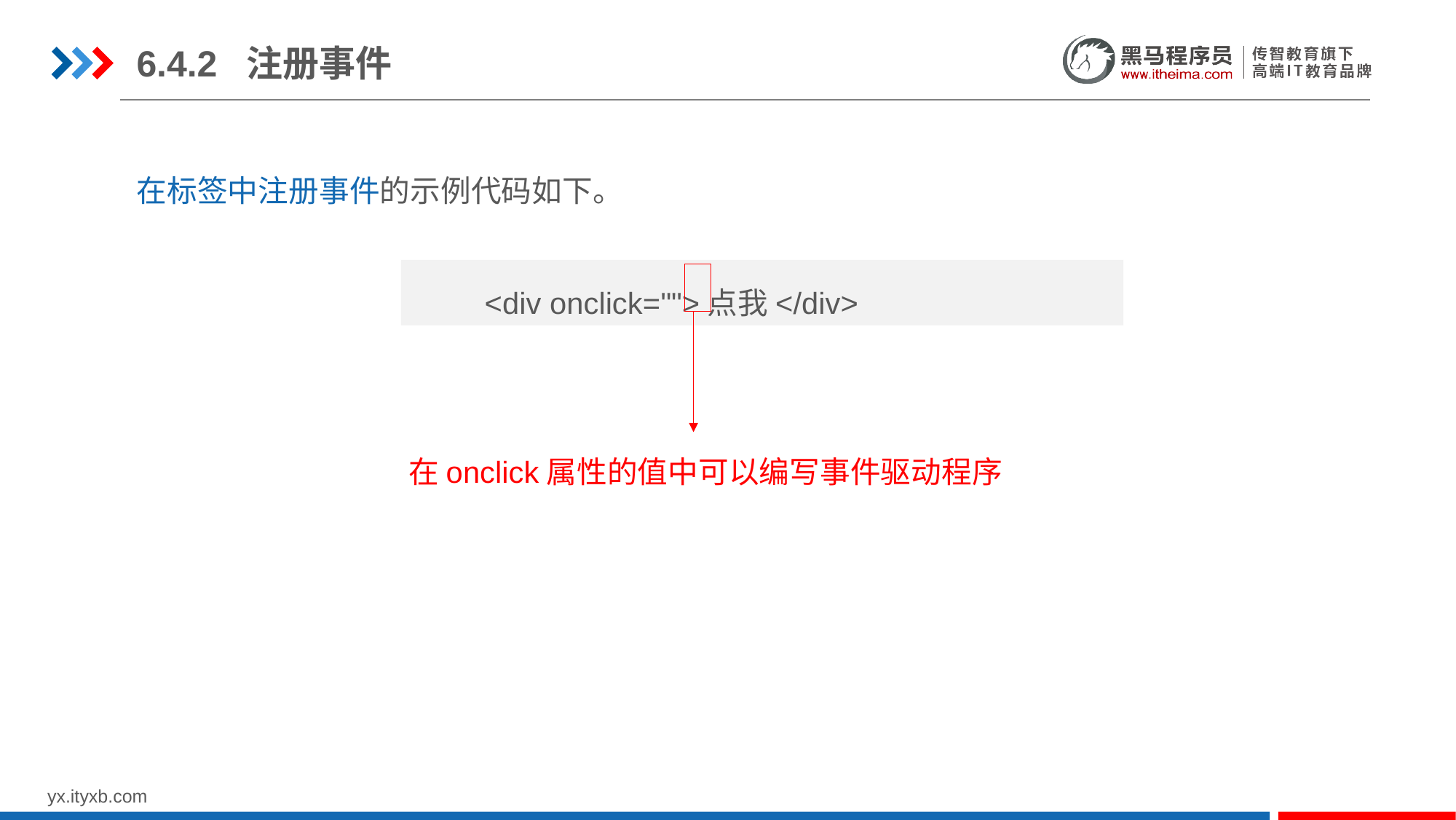

6.4.2  注册事件
在标签中注册事件的示例代码如下。
<div onclick="">点我</div>

在onclick属性的值中可以编写事件驱动程序